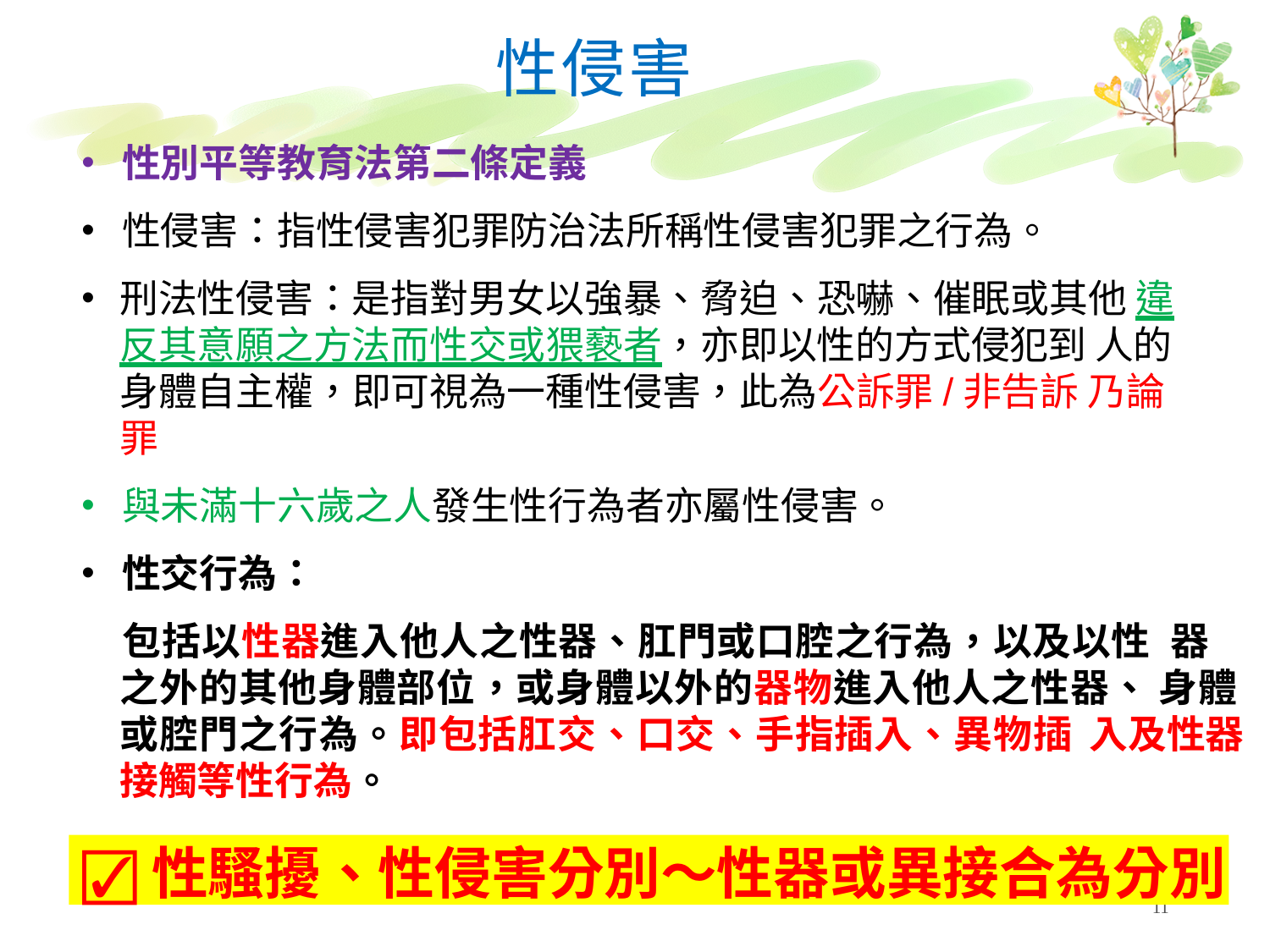

# 性侵害
性別平等教育法第二條定義
性侵害：指性侵害犯罪防治法所稱性侵害犯罪之行為。
刑法性侵害：是指對男女以強暴、脅迫、恐嚇、催眠或其他 違反其意願之方法而性交或猥褻者，亦即以性的方式侵犯到 人的身體自主權，即可視為一種性侵害，此為公訴罪/非告訴 乃論罪
與未滿十六歲之人發生性行為者亦屬性侵害。
性交行為：
包括以性器進入他人之性器、肛門或口腔之行為，以及以性  器之外的其他身體部位，或身體以外的器物進入他人之性器、 身體或腔門之行為。即包括肛交、口交、手指插入、異物插  入及性器接觸等性行為。
☑性騷擾、性侵害分別～性器或異接合為分別
11